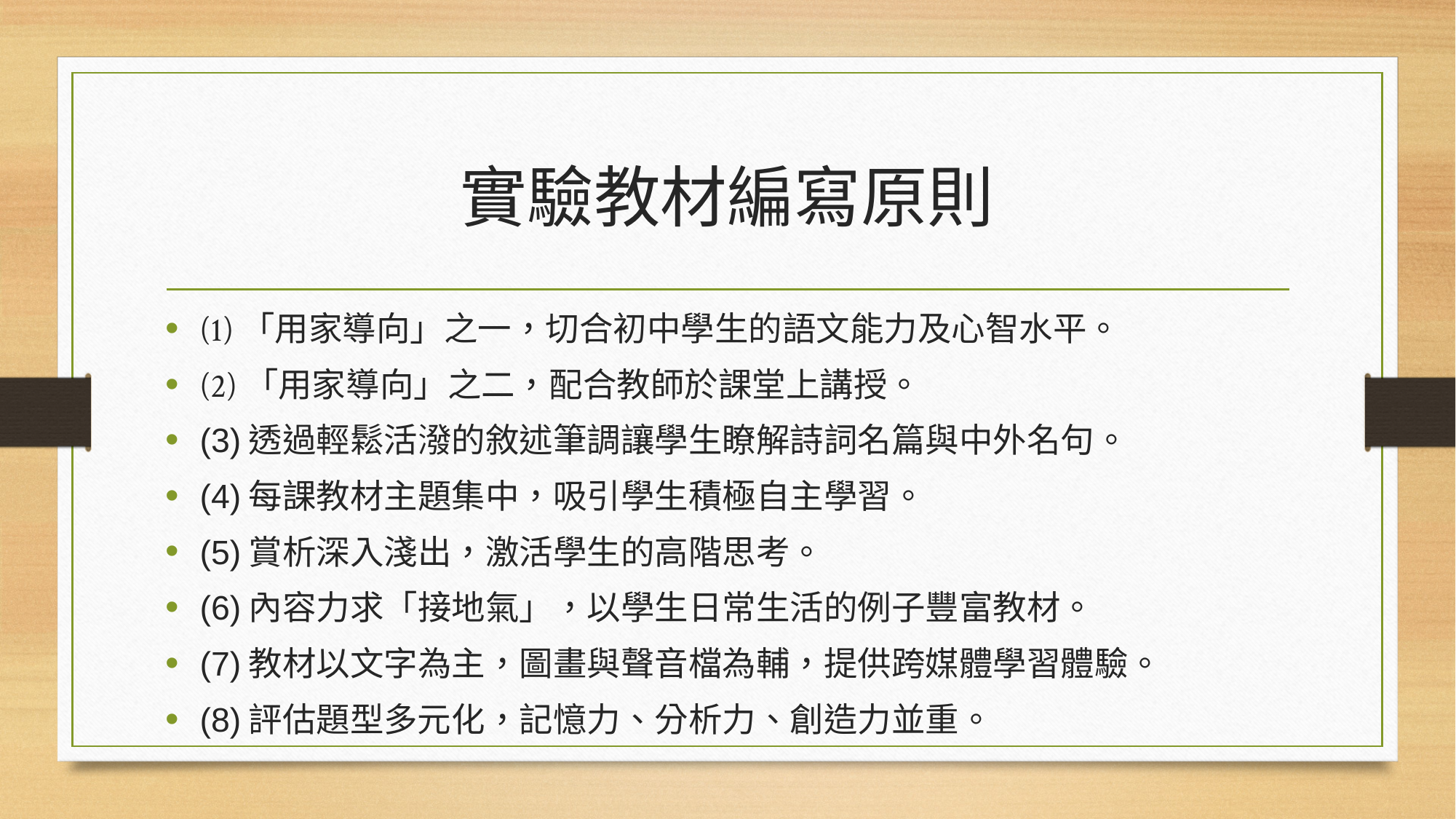

# 實驗教材編寫原則
(1)「用家導向」之一，切合初中學生的語文能力及心智水平。
(2)「用家導向」之二，配合教師於課堂上講授。
(3)透過輕鬆活潑的敘述筆調讓學生瞭解詩詞名篇與中外名句。
(4)每課教材主題集中，吸引學生積極自主學習。
(5)賞析深入淺出，激活學生的高階思考。
(6)內容力求「接地氣」，以學生日常生活的例子豐富教材。
(7)教材以文字為主，圖畫與聲音檔為輔，提供跨媒體學習體驗。
(8)評估題型多元化，記憶力、分析力、創造力並重。